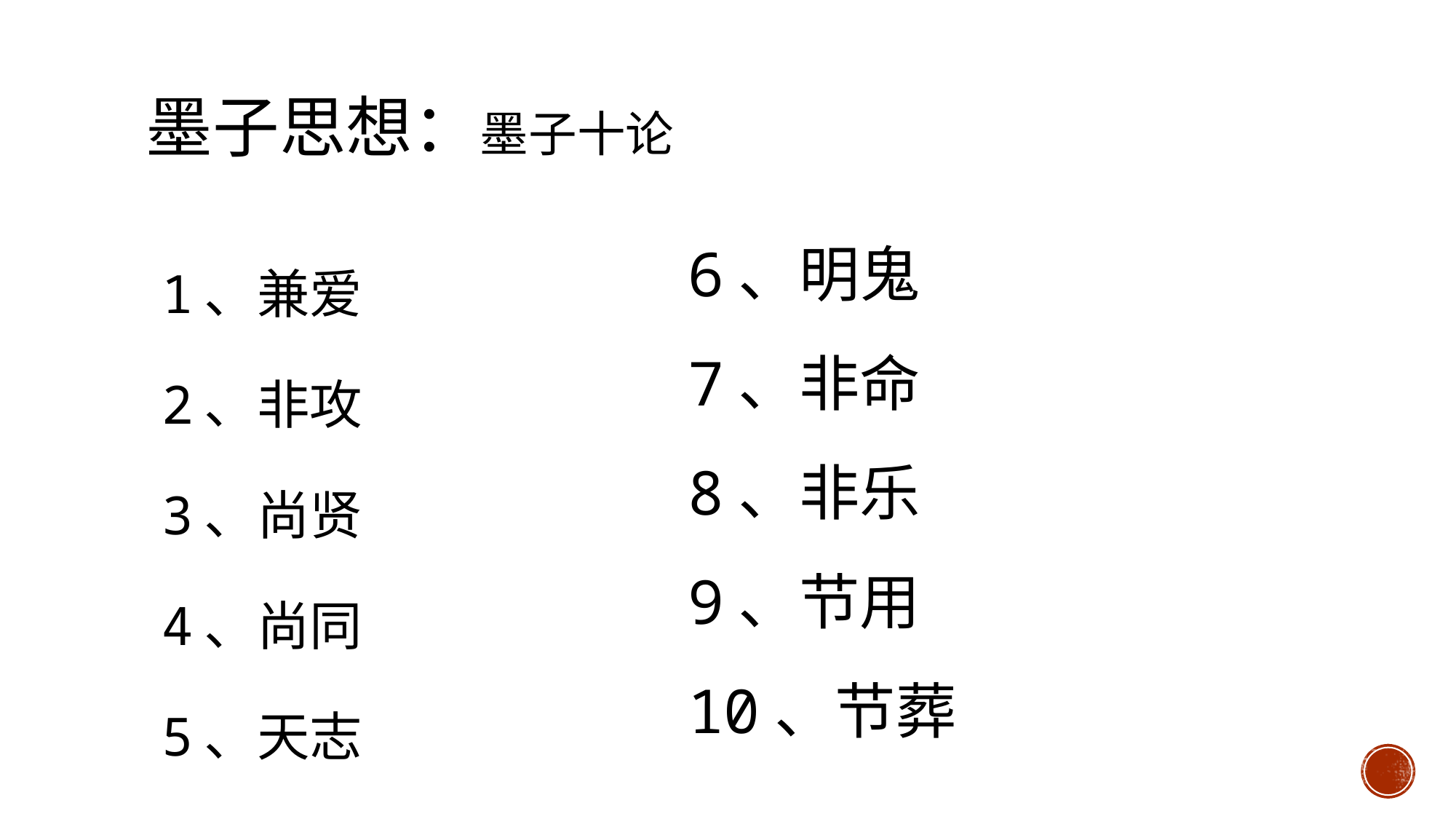

墨子思想：墨子十论
6、明鬼
7、非命
8、非乐
9、节用
10、节葬
1、兼爱
2、非攻
3、尚贤
4、尚同
5、天志